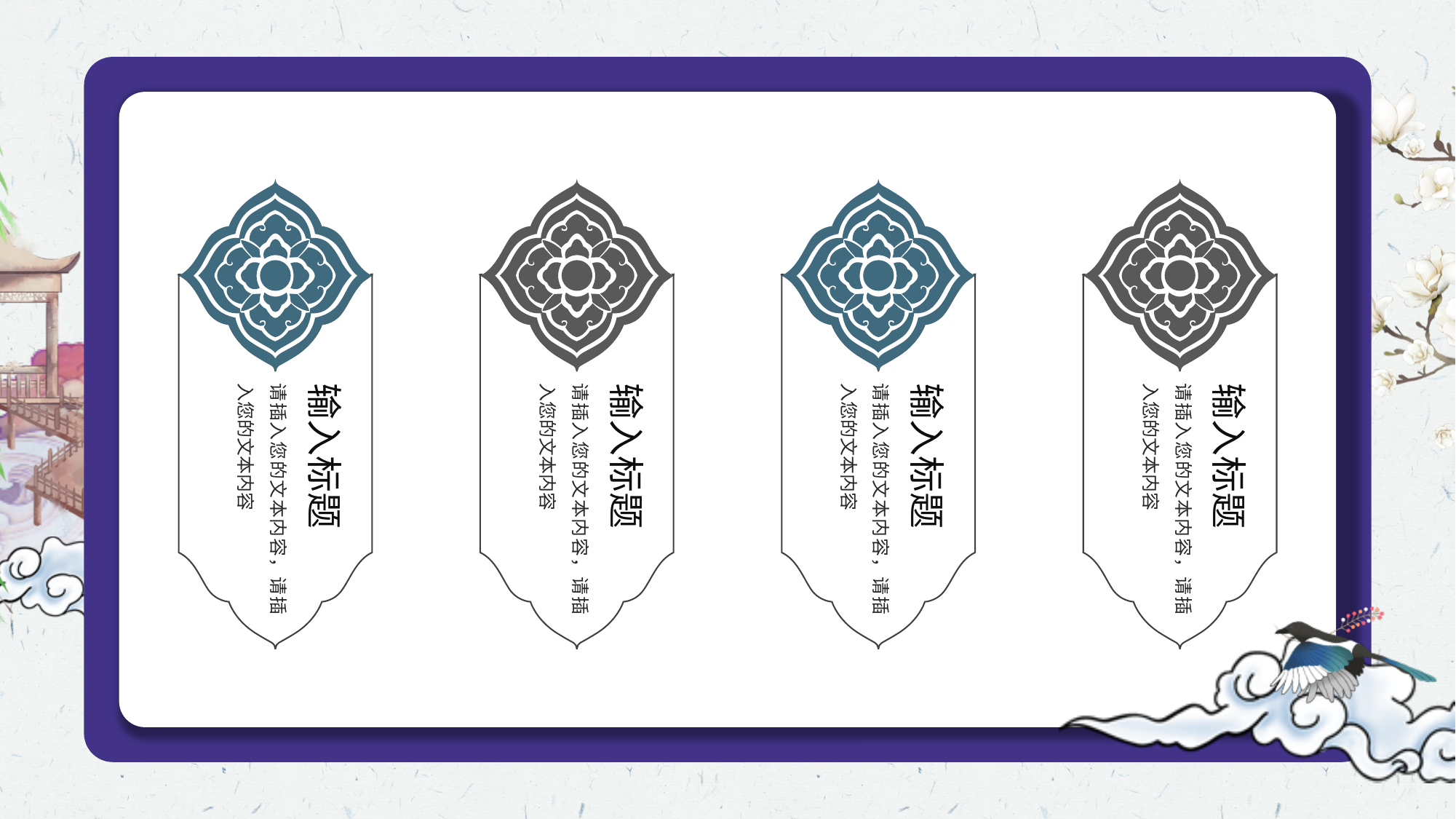

请插入您的文本内容，请插入您的文本内容
请插入您的文本内容，请插入您的文本内容
请插入您的文本内容，请插入您的文本内容
请插入您的文本内容，请插入您的文本内容
输入标题
输入标题
输入标题
输入标题